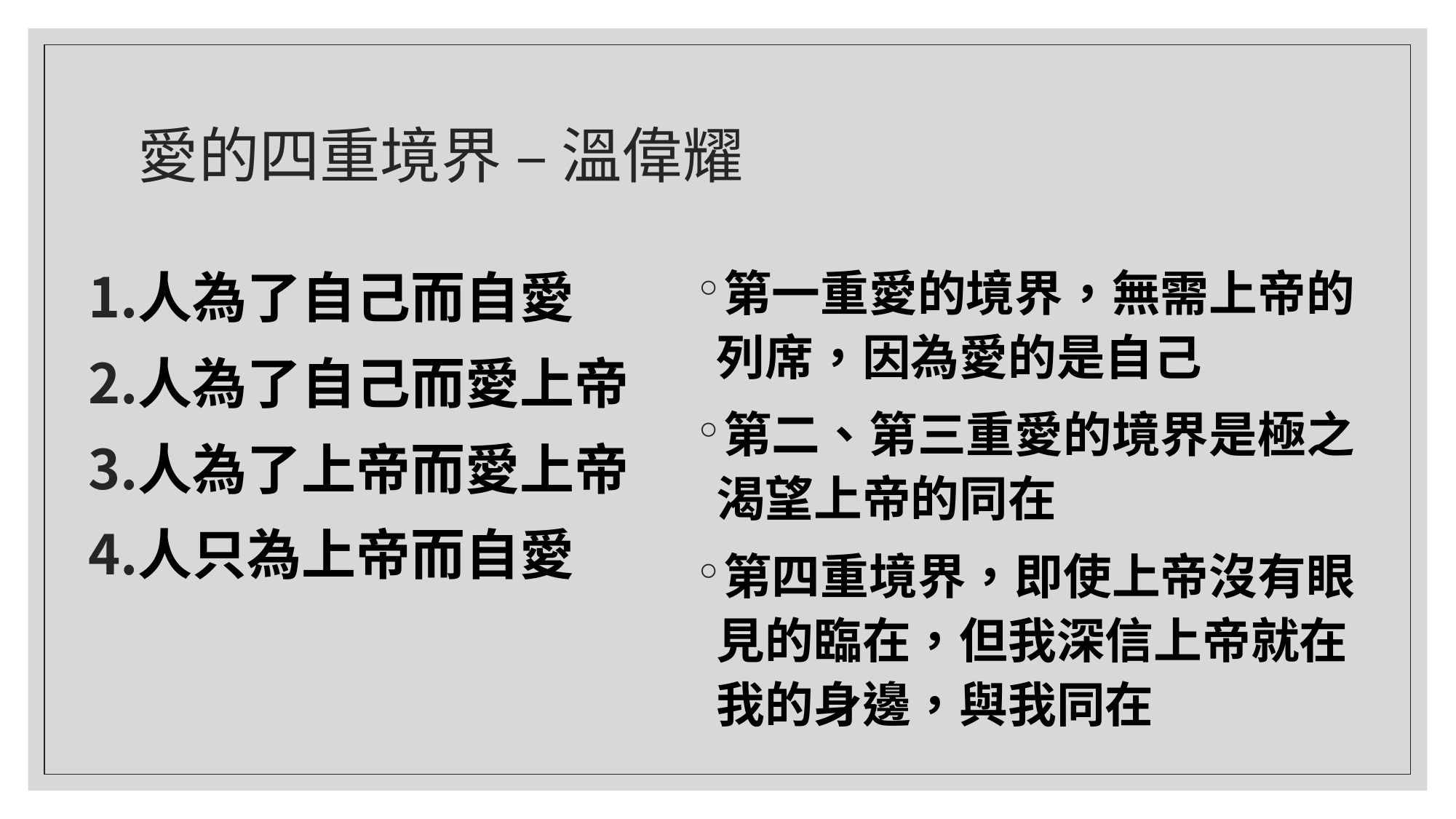

# 愛的四重境界 – 溫偉耀
第一重愛的境界，無需上帝的列席，因為愛的是自己
第二、第三重愛的境界是極之渴望上帝的同在
第四重境界，即使上帝沒有眼見的臨在，但我深信上帝就在我的身邊，與我同在
人為了自己而自愛
人為了自己而愛上帝
人為了上帝而愛上帝
人只為上帝而自愛